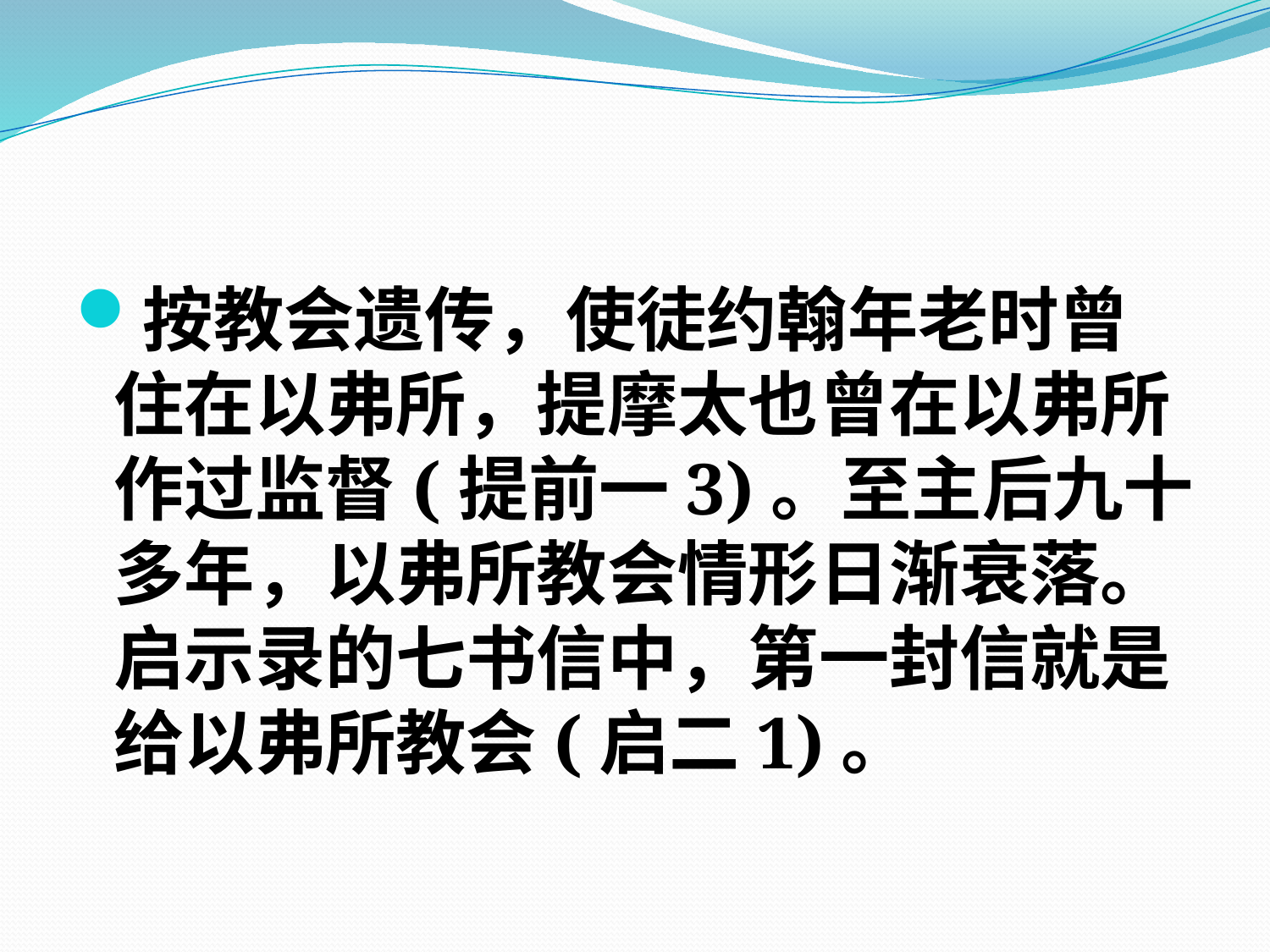

#
按教会遗传，使徒约翰年老时曾住在以弗所，提摩太也曾在以弗所作过监督(提前一3)。至主后九十多年，以弗所教会情形日渐衰落。启示录的七书信中，第一封信就是给以弗所教会(启二1)。